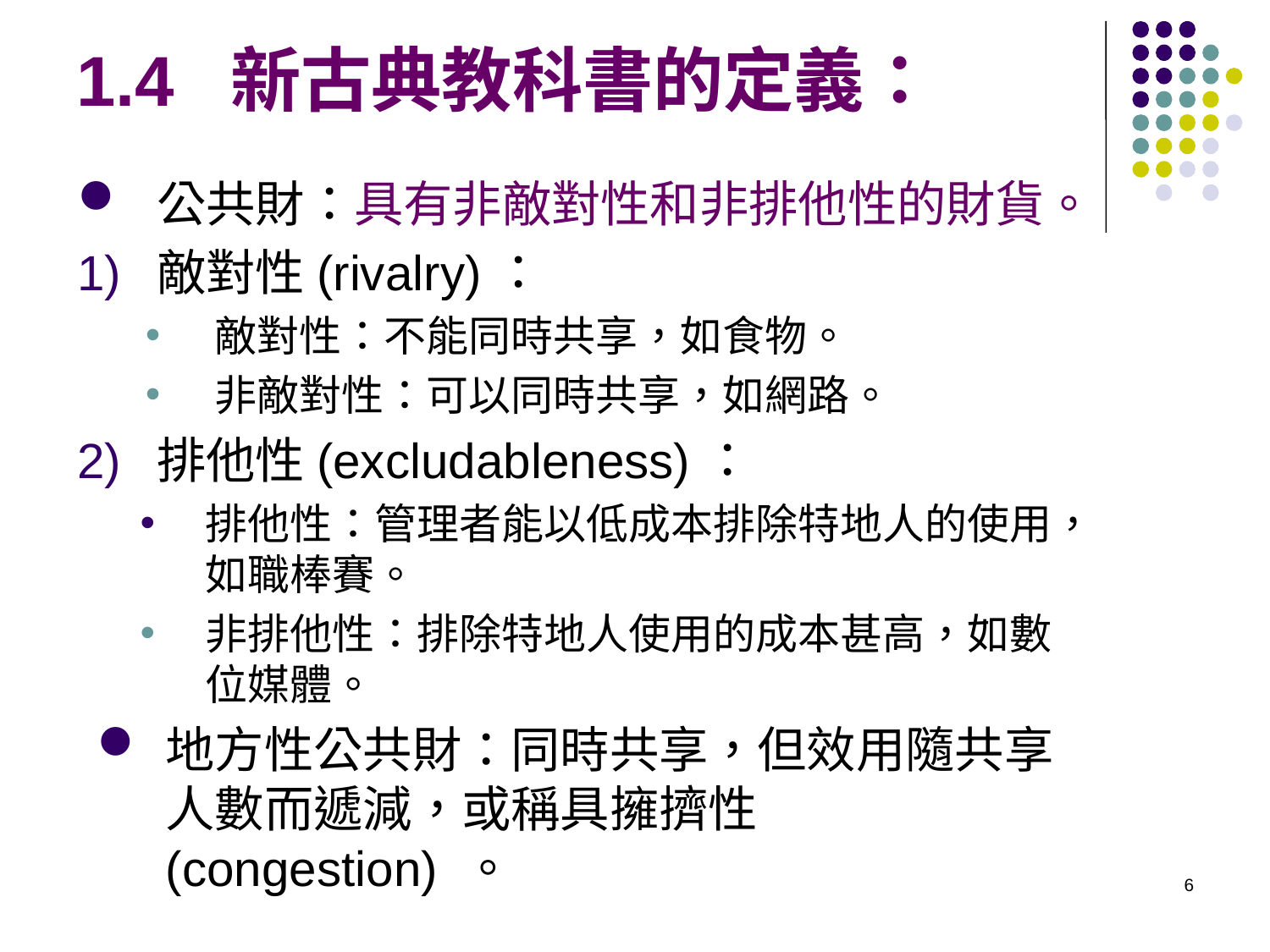

# 1.4  新古典教科書的定義：
公共財：具有非敵對性和非排他性的財貨。
敵對性(rivalry)：
敵對性：不能同時共享，如食物。
非敵對性：可以同時共享，如網路。
排他性(excludableness)：
排他性：管理者能以低成本排除特地人的使用，如職棒賽。
非排他性：排除特地人使用的成本甚高，如數位媒體。
地方性公共財：同時共享，但效用隨共享人數而遞減，或稱具擁擠性(congestion) 。
6